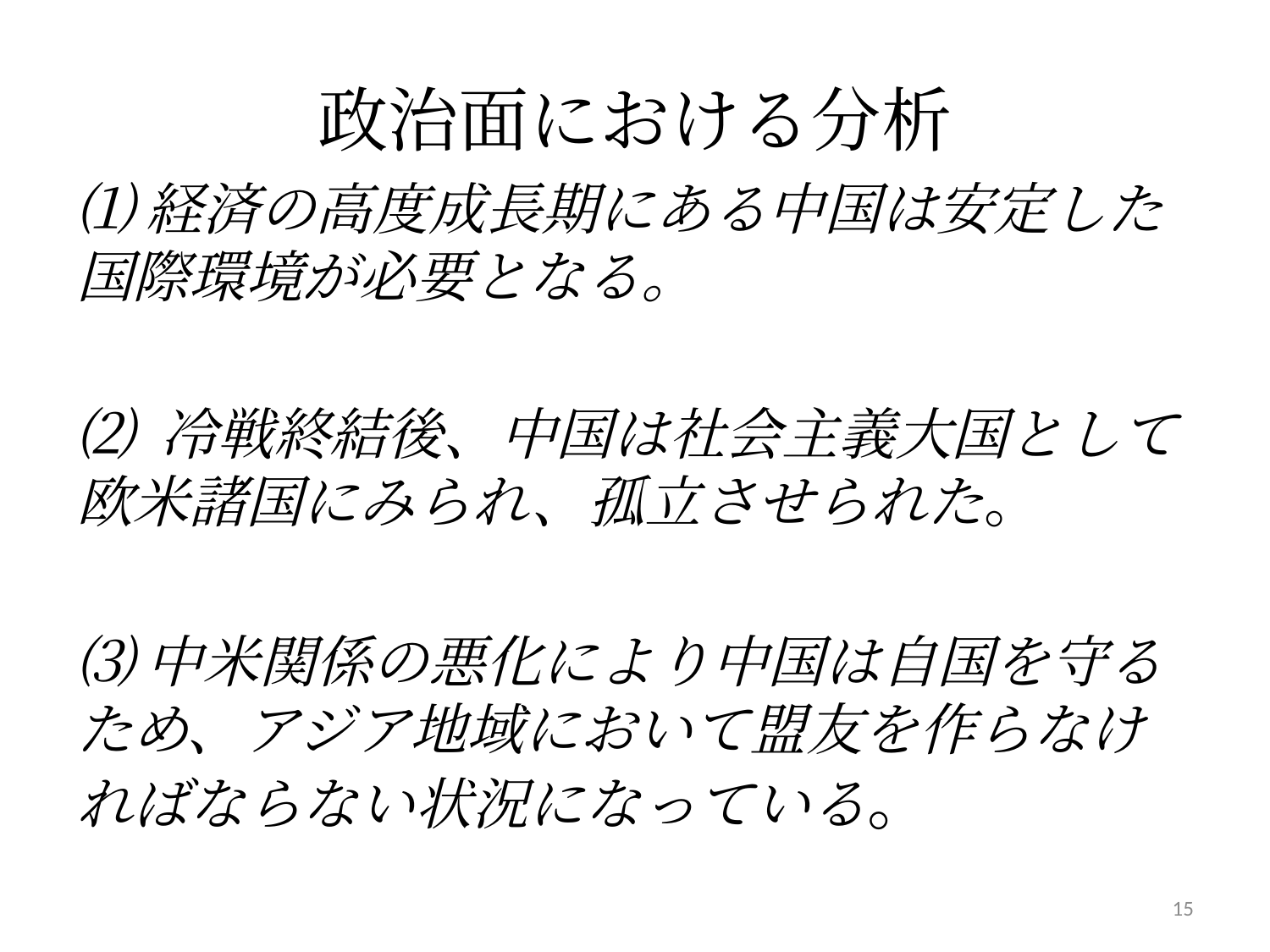

# 政治面における分析
⑴経済の高度成長期にある中国は安定した国際環境が必要となる。

⑵ 冷戦終結後、中国は社会主義大国として欧米諸国にみられ、孤立させられた。

⑶中米関係の悪化により中国は自国を守るため、アジア地域において盟友を作らなければならない状況になっている。

15